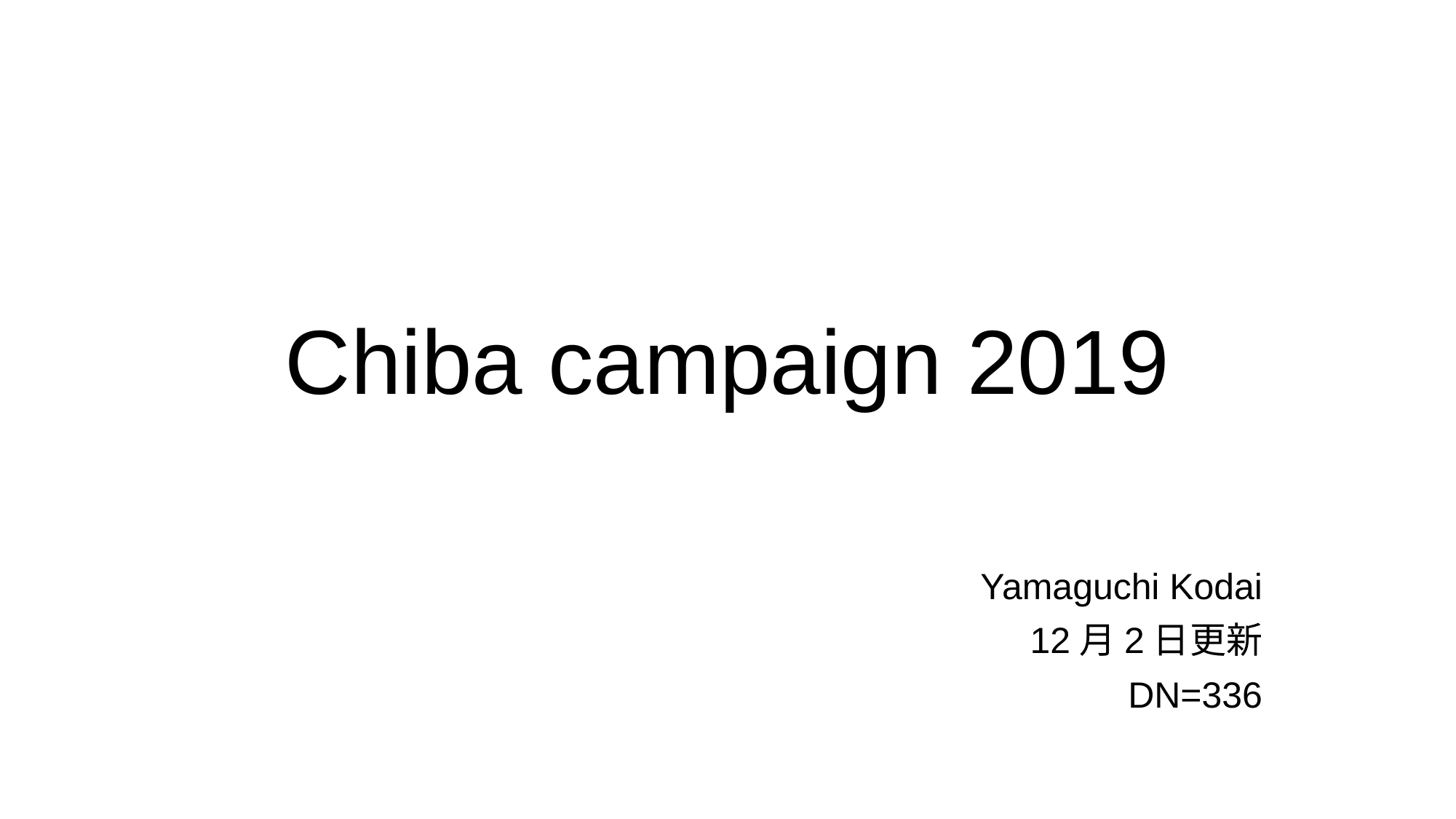

# Chiba campaign 2019
Yamaguchi Kodai
12月2日更新
DN=336